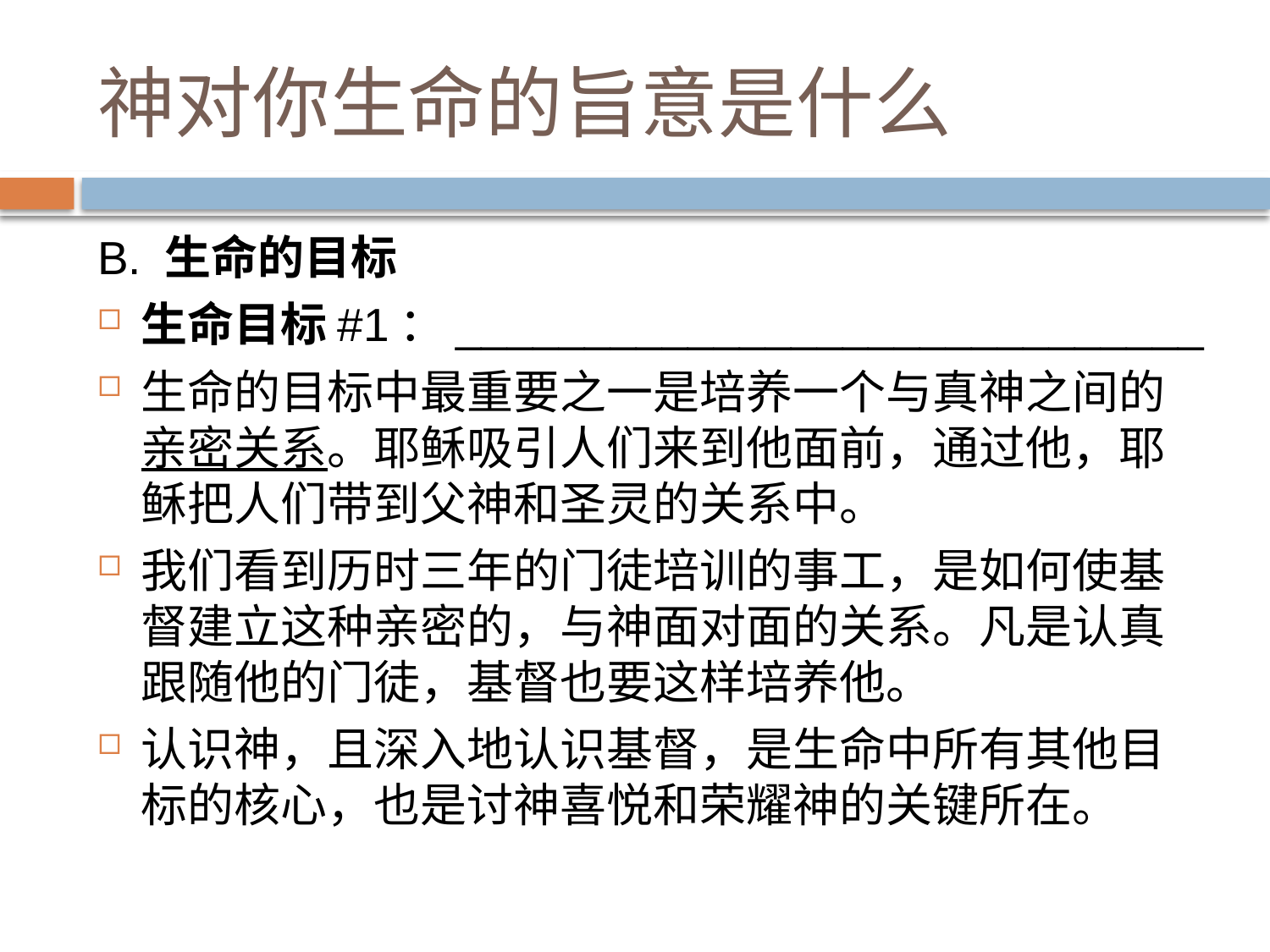

# 神对你生命的旨意是什么
B. 生命的目标
生命目标#1：_____________________________
生命的目标中最重要之一是培养一个与真神之间的亲密关系。耶稣吸引人们来到他面前，通过他，耶稣把人们带到父神和圣灵的关系中。
我们看到历时三年的门徒培训的事工，是如何使基督建立这种亲密的，与神面对面的关系。凡是认真跟随他的门徒，基督也要这样培养他。
认识神，且深入地认识基督，是生命中所有其他目标的核心，也是讨神喜悦和荣耀神的关键所在。